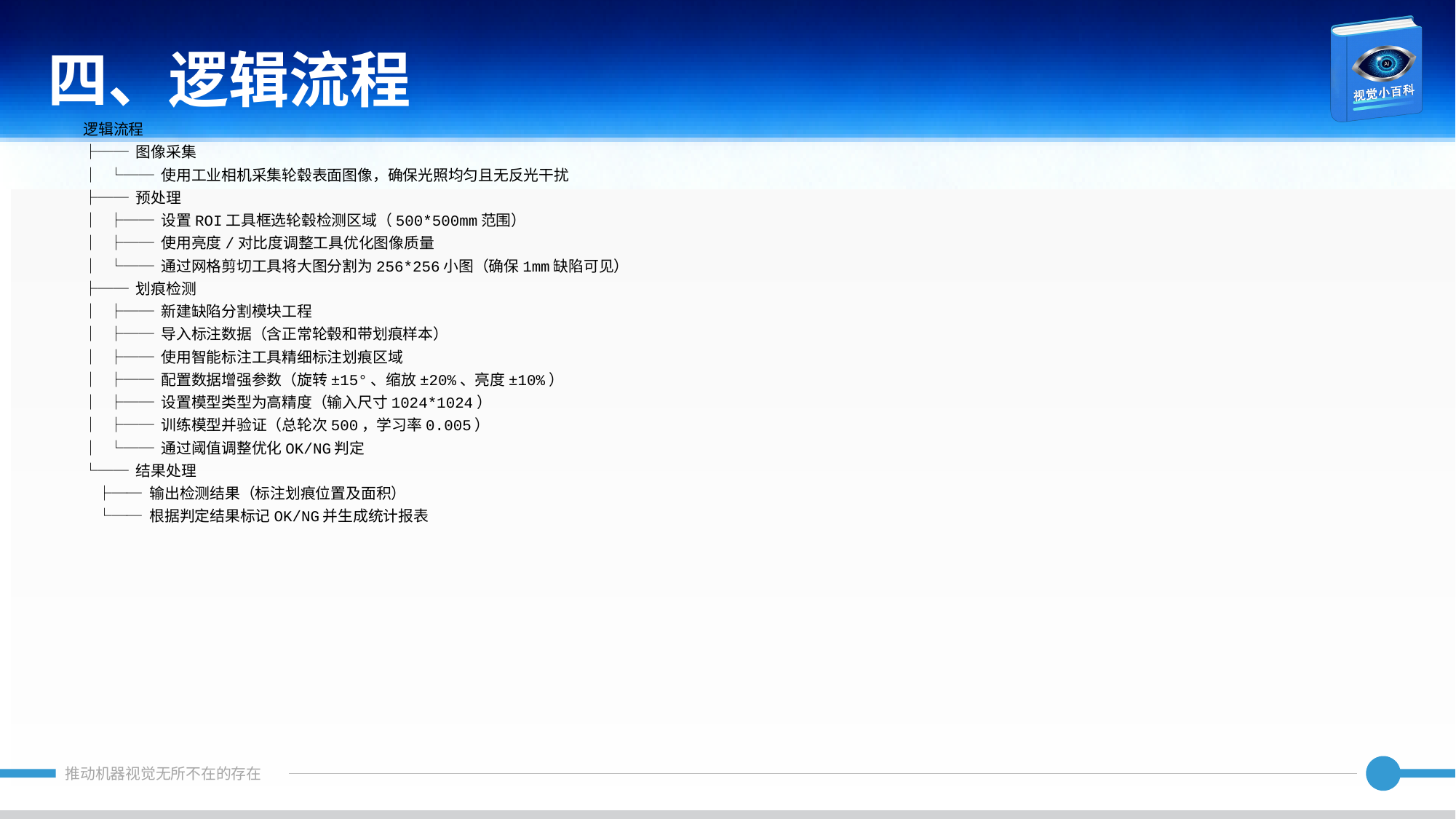

四、逻辑流程

逻辑流程
├── 图像采集
│   └── 使用工业相机采集轮毂表面图像，确保光照均匀且无反光干扰
├── 预处理
│   ├── 设置ROI工具框选轮毂检测区域（500*500mm范围）
│   ├── 使用亮度/对比度调整工具优化图像质量
│   └── 通过网格剪切工具将大图分割为256*256小图（确保1mm缺陷可见）
├── 划痕检测
│   ├── 新建缺陷分割模块工程
│   ├── 导入标注数据（含正常轮毂和带划痕样本）
│   ├── 使用智能标注工具精细标注划痕区域
│   ├── 配置数据增强参数（旋转±15°、缩放±20%、亮度±10%）
│   ├── 设置模型类型为高精度（输入尺寸1024*1024）
│   ├── 训练模型并验证（总轮次500，学习率0.005）
│   └── 通过阈值调整优化OK/NG判定
└── 结果处理
    ├── 输出检测结果（标注划痕位置及面积）
    └── 根据判定结果标记OK/NG并生成统计报表
9